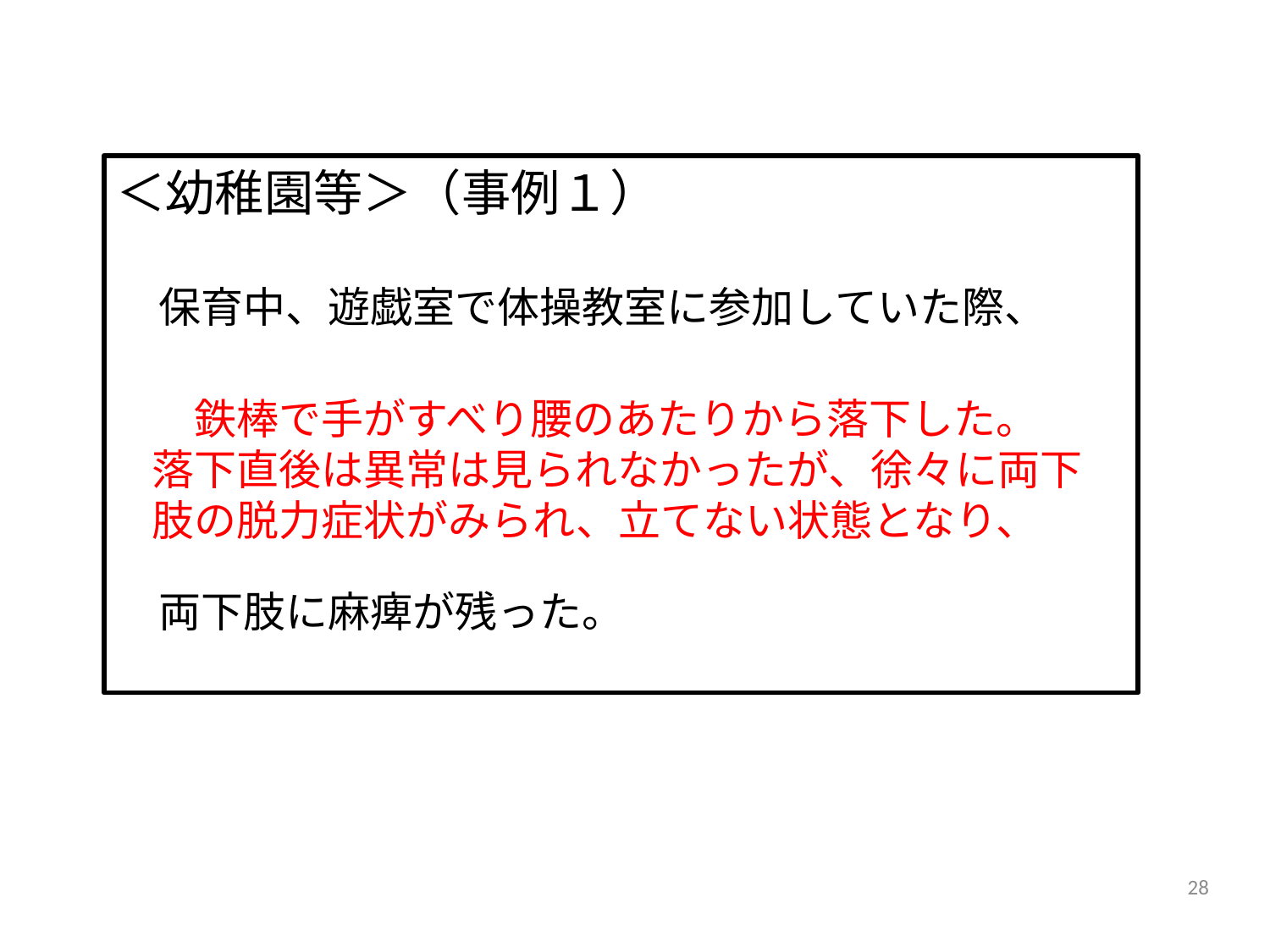

＜幼稚園等＞（事例１）

　保育中、遊戯室で体操教室に参加していた際、

　両下肢に麻痺が残った。

　鉄棒で手がすべり腰のあたりから落下した。 落下直後は異常は見られなかったが、徐々に両下肢の脱力症状がみられ、立てない状態となり、
28